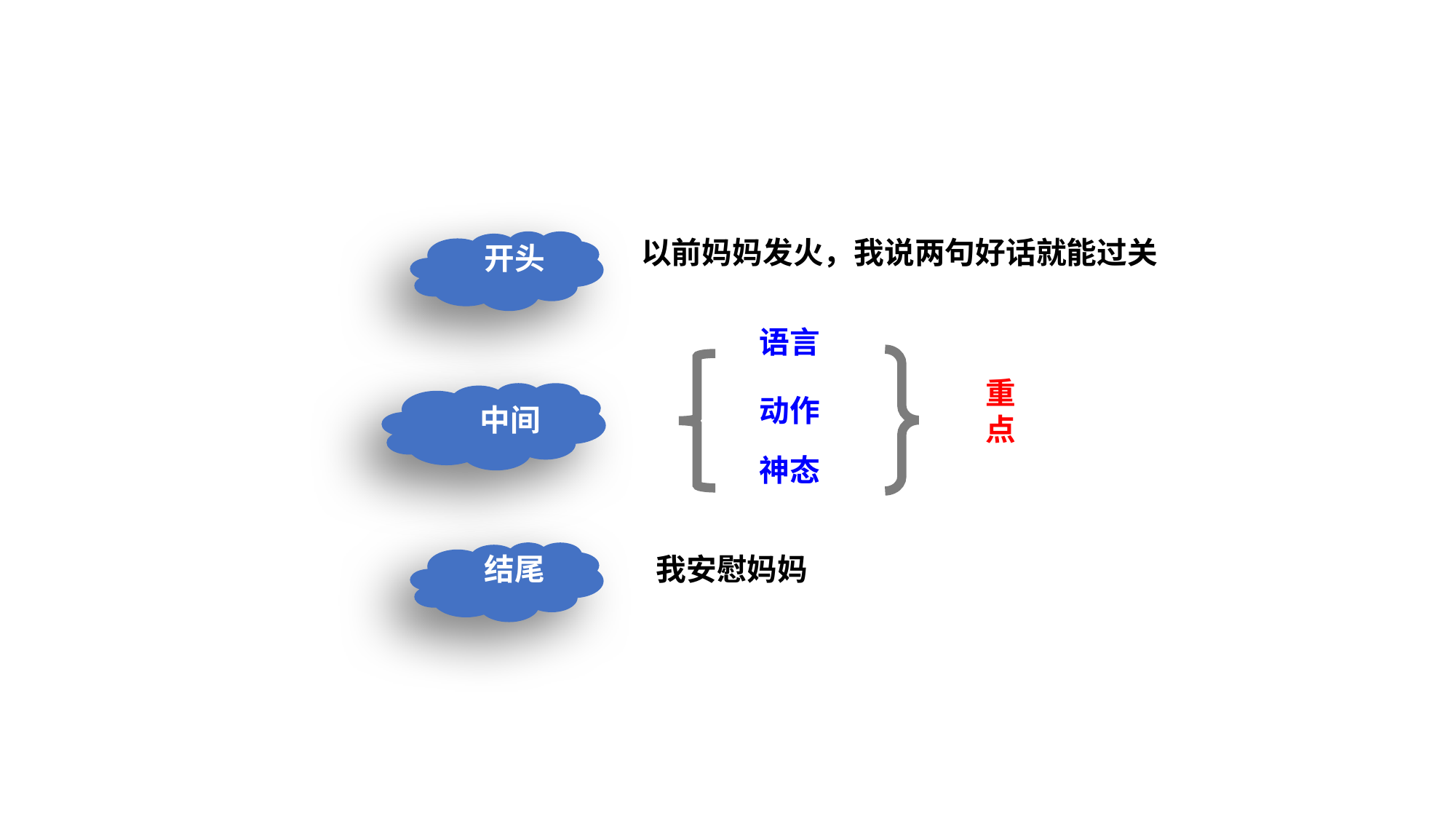

以前妈妈发火，我说两句好话就能过关

 开头
语言

重
点

 中间
动作
神态

 结尾
我安慰妈妈